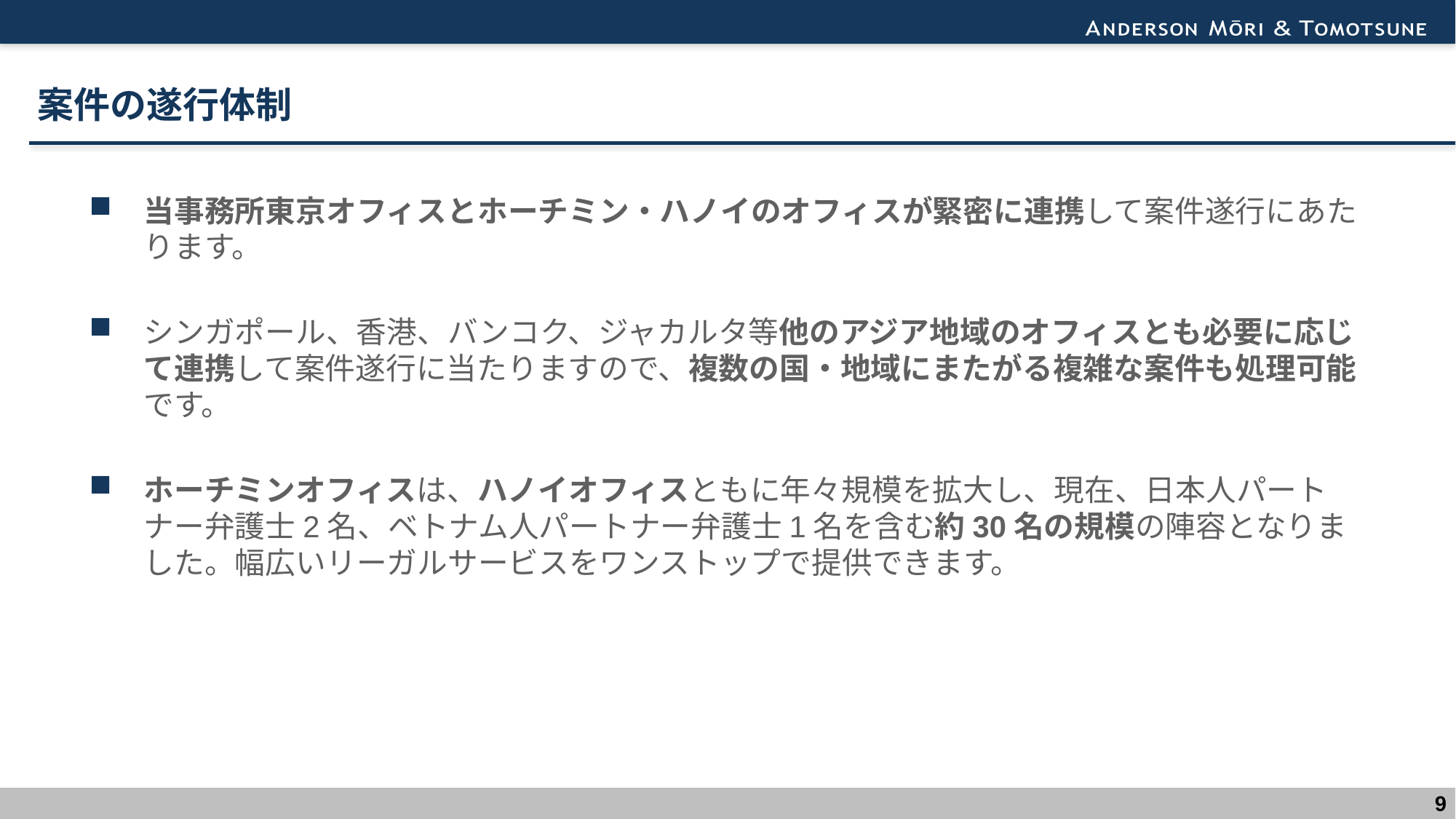

# 案件の遂行体制
当事務所東京オフィスとホーチミン・ハノイのオフィスが緊密に連携して案件遂行にあたります。

シンガポール、香港、バンコク、ジャカルタ等他のアジア地域のオフィスとも必要に応じて連携して案件遂行に当たりますので、複数の国・地域にまたがる複雑な案件も処理可能です。

ホーチミンオフィスは、ハノイオフィスともに年々規模を拡大し、現在、日本人パートナー弁護士2名、ベトナム人パートナー弁護士1名を含む約30名の規模の陣容となりました。幅広いリーガルサービスをワンストップで提供できます。

9